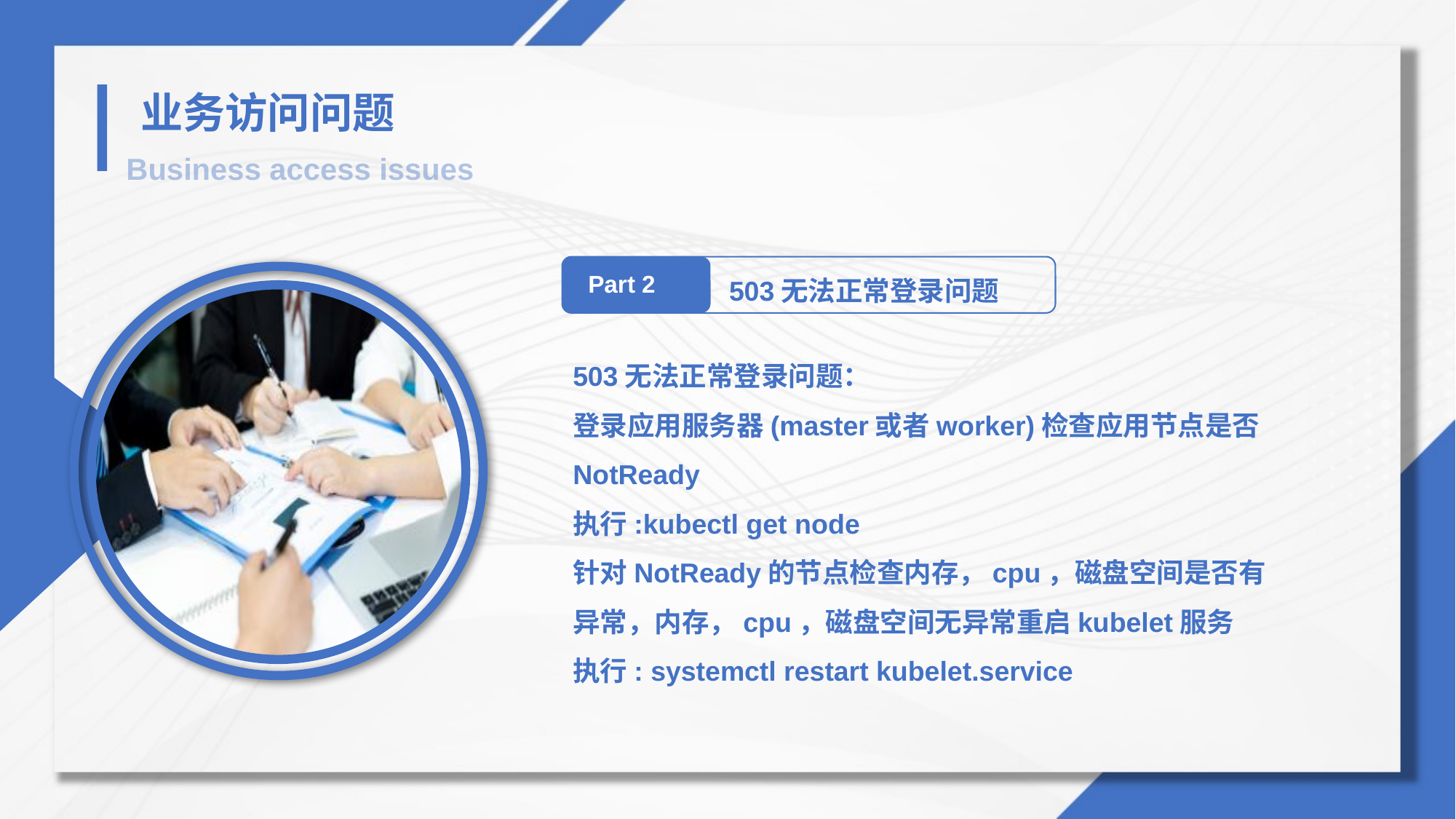

业务访问问题

Business access issues

503无法正常登录问题
Part 2

503无法正常登录问题：
登录应用服务器(master或者worker)检查应用节点是否NotReady
执行:kubectl get node
针对NotReady的节点检查内存，cpu，磁盘空间是否有异常，内存，cpu，磁盘空间无异常重启kubelet服务
执行: systemctl restart kubelet.service